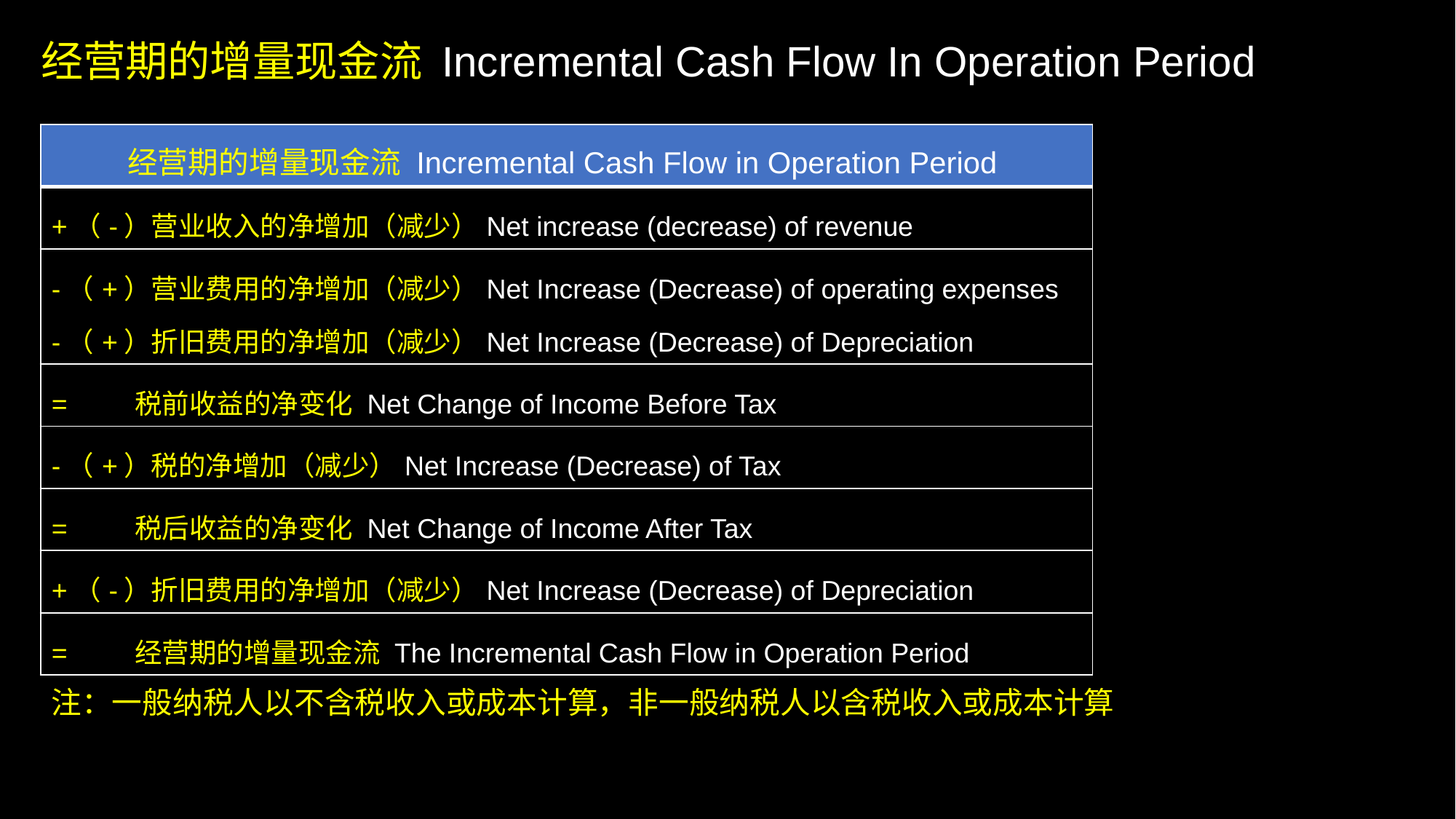

经营期的增量现金流 Incremental Cash Flow In Operation Period
| 经营期的增量现金流 Incremental Cash Flow in Operation Period |
| --- |
| +（-）营业收入的净增加（减少）Net increase (decrease) of revenue |
| -（+）营业费用的净增加（减少）Net Increase (Decrease) of operating expenses -（+）折旧费用的净增加（减少）Net Increase (Decrease) of Depreciation |
| = 税前收益的净变化 Net Change of Income Before Tax |
| -（+）税的净增加（减少）Net Increase (Decrease) of Tax |
| = 税后收益的净变化 Net Change of Income After Tax |
| +（-）折旧费用的净增加（减少）Net Increase (Decrease) of Depreciation |
| = 经营期的增量现金流 The Incremental Cash Flow in Operation Period |
注：一般纳税人以不含税收入或成本计算，非一般纳税人以含税收入或成本计算